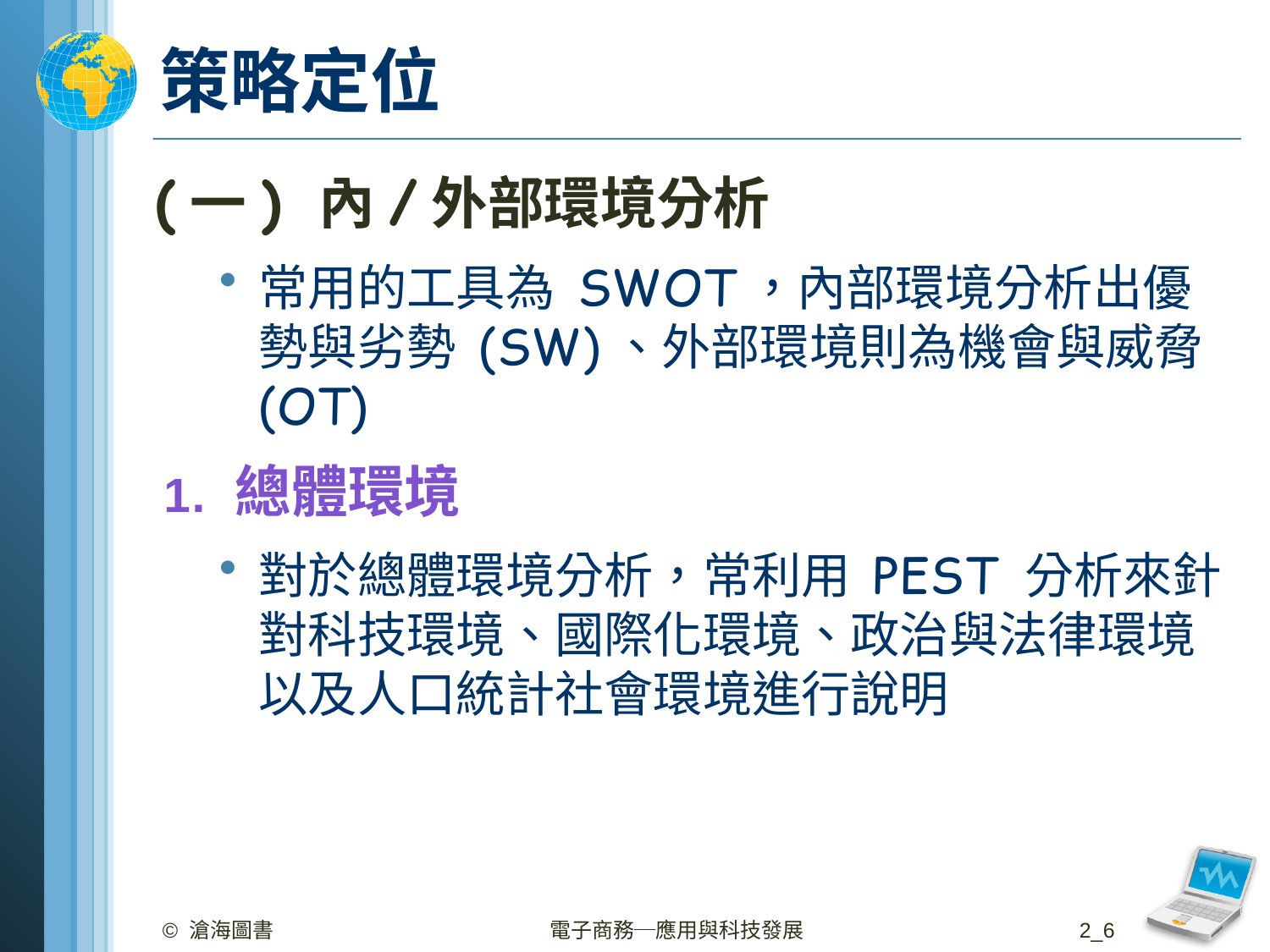

# 策略定位
(一) 內/外部環境分析
常用的工具為 SWOT，內部環境分析出優勢與劣勢 (SW)、外部環境則為機會與威脅 (OT)
總體環境
對於總體環境分析，常利用 PEST 分析來針對科技環境、國際化環境、政治與法律環境以及人口統計社會環境進行說明
© 滄海圖書
電子商務─應用與科技發展
2_6